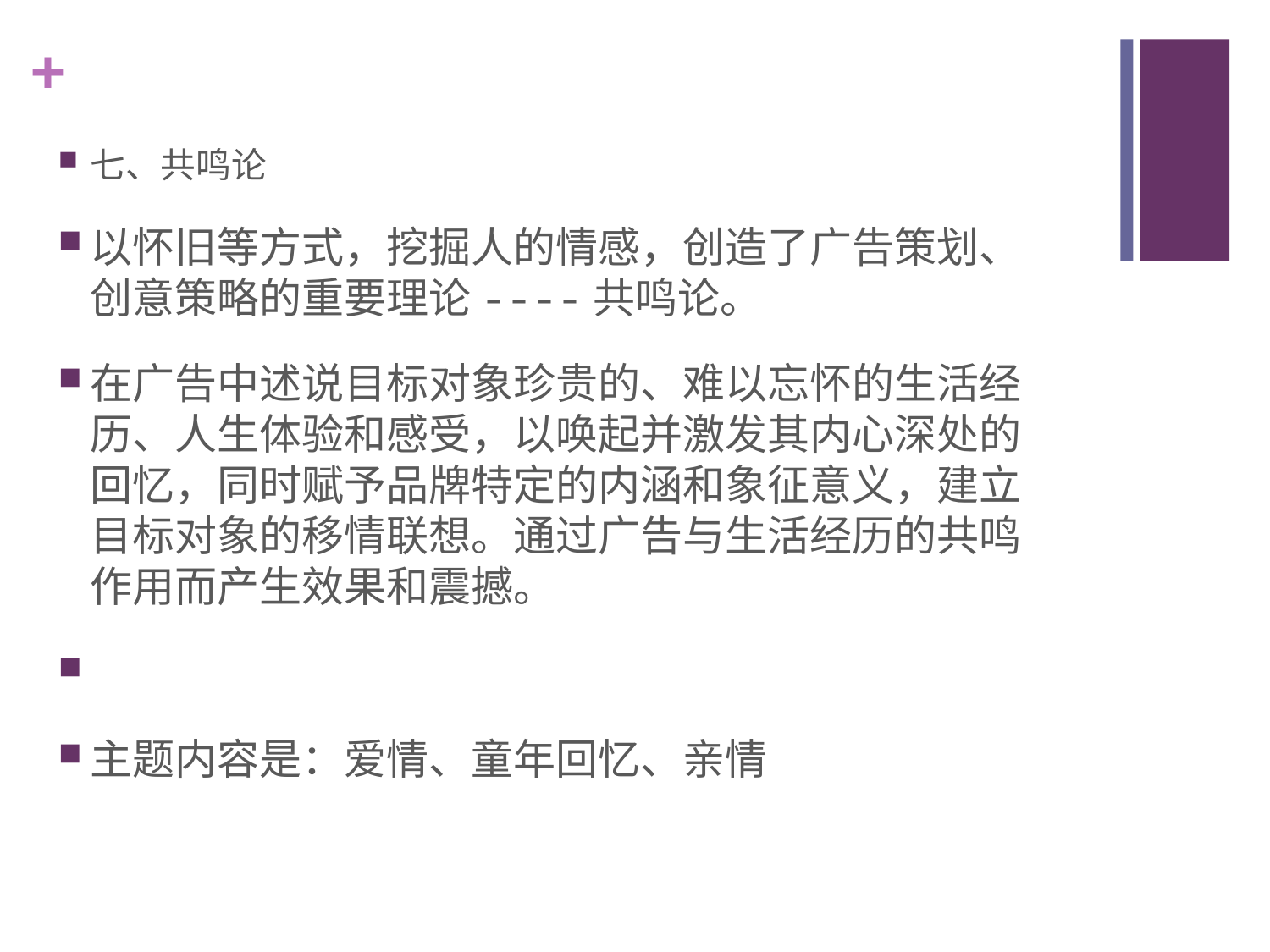

七、共鸣论
以怀旧等方式，挖掘人的情感，创造了广告策划、创意策略的重要理论----共鸣论。
在广告中述说目标对象珍贵的、难以忘怀的生活经历、人生体验和感受，以唤起并激发其内心深处的回忆，同时赋予品牌特定的内涵和象征意义，建立目标对象的移情联想。通过广告与生活经历的共鸣作用而产生效果和震撼。

主题内容是：爱情、童年回忆、亲情